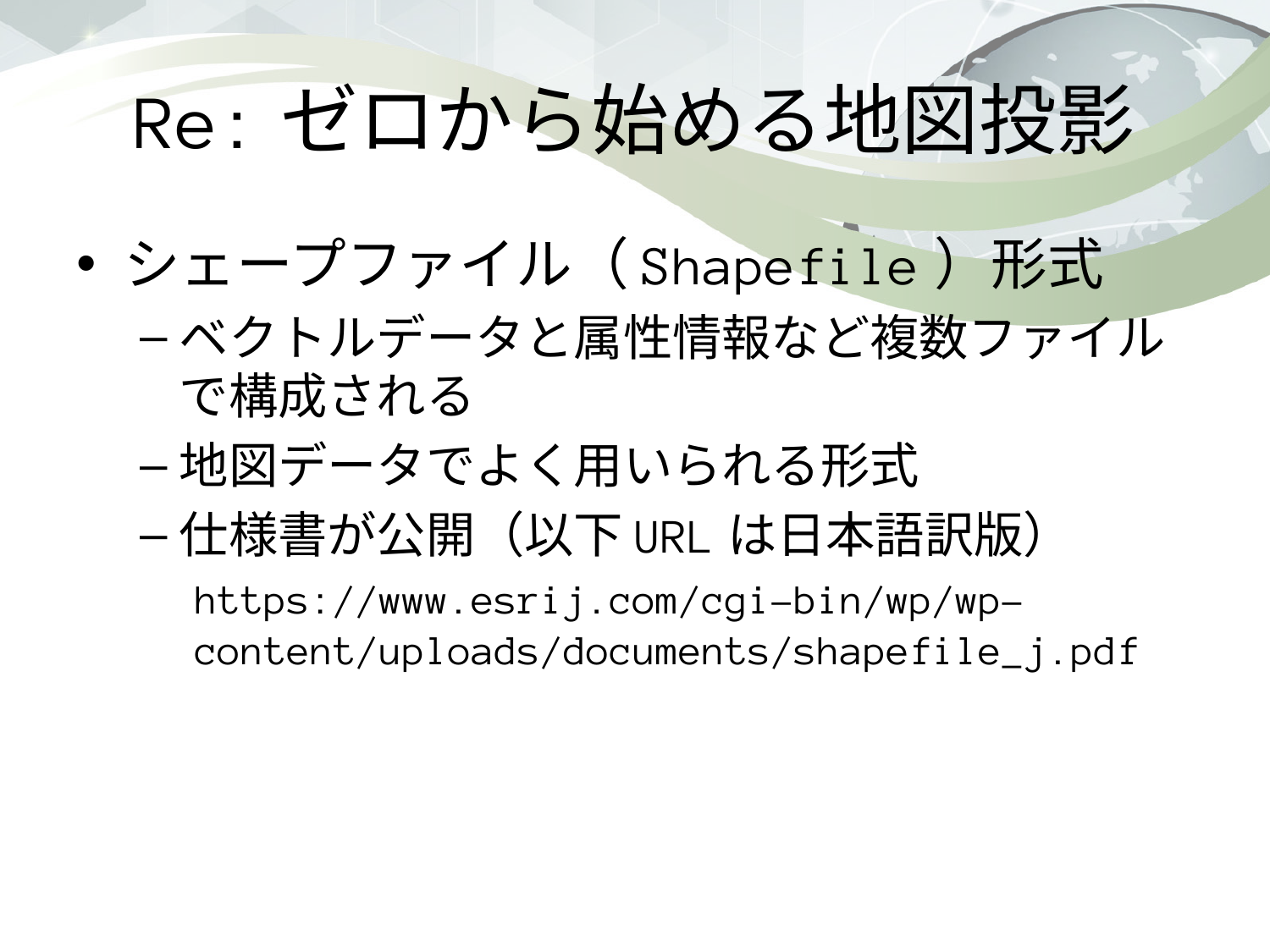

# Re:ゼロから始める地図投影
シェープファイル（Shapefile）形式
ベクトルデータと属性情報など複数ファイルで構成される
地図データでよく用いられる形式
仕様書が公開（以下URLは日本語訳版）
https://www.esrij.com/cgi-bin/wp/wp-content/uploads/documents/shapefile_j.pdf